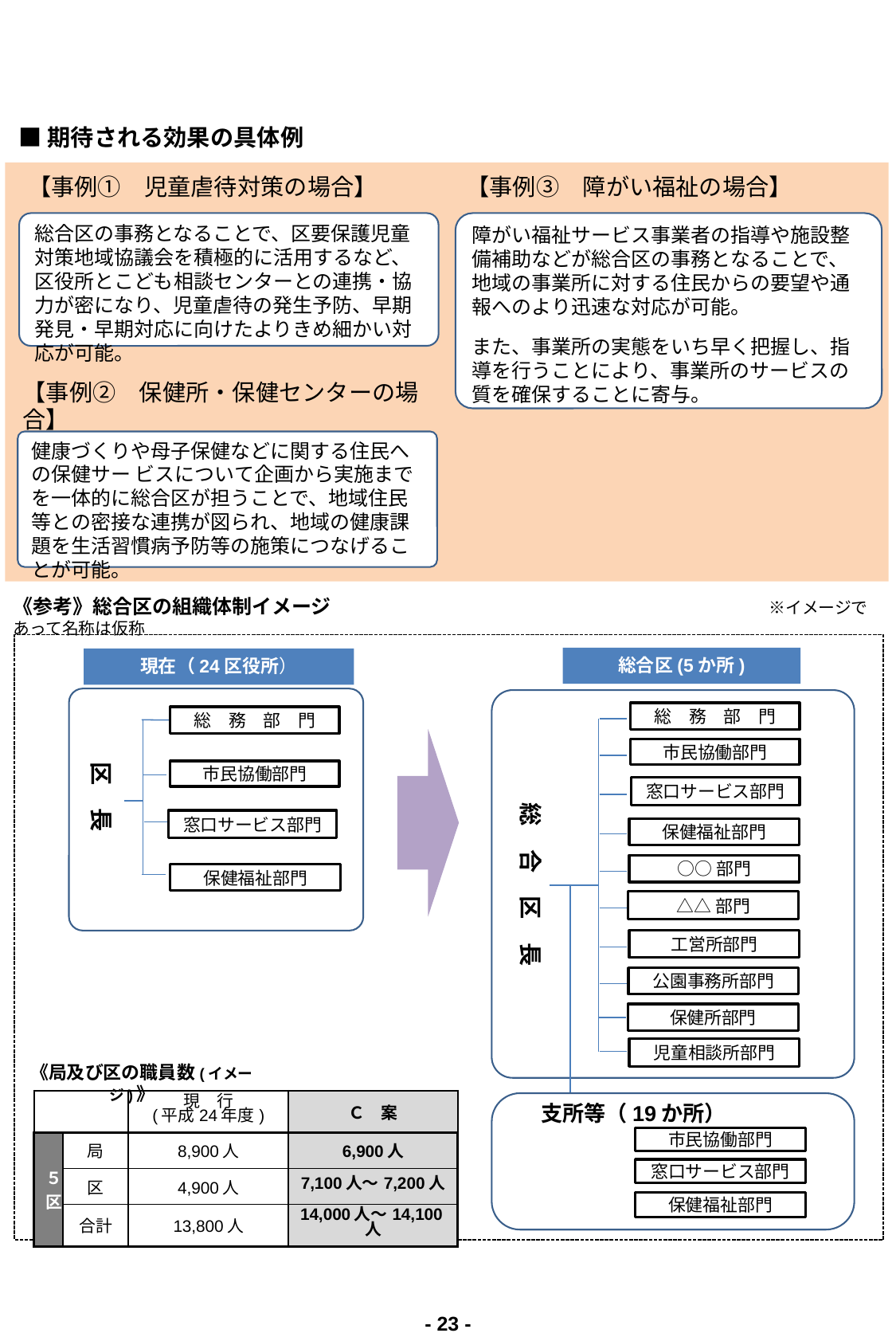

■期待される効果の具体例

【事例①　児童虐待対策の場合】
【事例③　障がい福祉の場合】
総合区の事務となることで、区要保護児童対策地域協議会を積極的に活用するなど、区役所とこども相談センターとの連携・協力が密になり、児童虐待の発生予防、早期発見・早期対応に向けたよりきめ細かい対応が可能。
障がい福祉サービス事業者の指導や施設整備補助などが総合区の事務となることで、地域の事業所に対する住民からの要望や通報へのより迅速な対応が可能。

また、事業所の実態をいち早く把握し、指導を行うことにより、事業所のサービスの質を確保することに寄与。
【事例②　保健所・保健センターの場合】
健康づくりや母子保健などに関する住民への保健サー ビスについて企画から実施までを一体的に総合区が担うことで、地域住民等との密接な連携が図られ、地域の健康課題を生活習慣病予防等の施策につなげることが可能。
《参考》総合区の組織体制イメージ　　　　　　　　　　　　　                         　　　 ※イメージであって名称は仮称

総合区(5か所)
現在（24区役所）

総　務　部　門
総　務　部　門
区　長

市民協働部門
市民協働部門
総　合　区　長
窓口サービス部門
窓口サービス部門
保健福祉部門
○○部門
保健福祉部門
△△部門
工営所部門
公園事務所部門
保健所部門
児童相談所部門
《局及び区の職員数(イメージ)》
|  |  | 現　行 (平成24年度) | Ｃ　案 |
| --- | --- | --- | --- |
| ５区 | 局 | 8,900人 | 6,900人 |
|  | 区 | 4,900人 | 7,100人～7,200人 |
|  | 合計 | 13,800人 | 14,000人～14,100人 |
支所等（19か所）

市民協働部門
窓口サービス部門
保健福祉部門
- 23 -